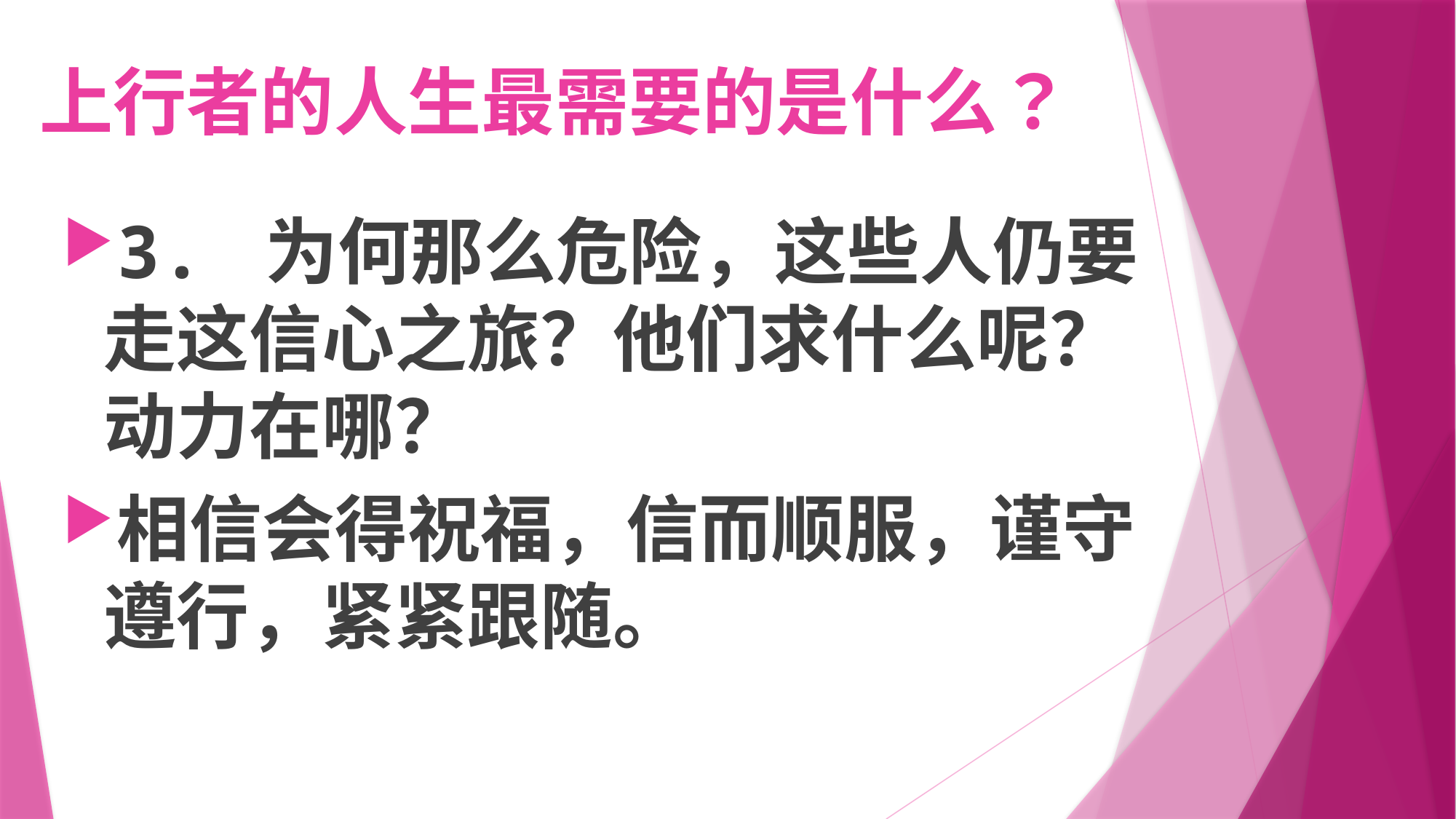

# 上行者的人生最需要的是什么？
3. 为何那么危险，这些人仍要走这信心之旅？他们求什么呢？动力在哪？
相信会得祝福，信而顺服，谨守遵行，紧紧跟随。